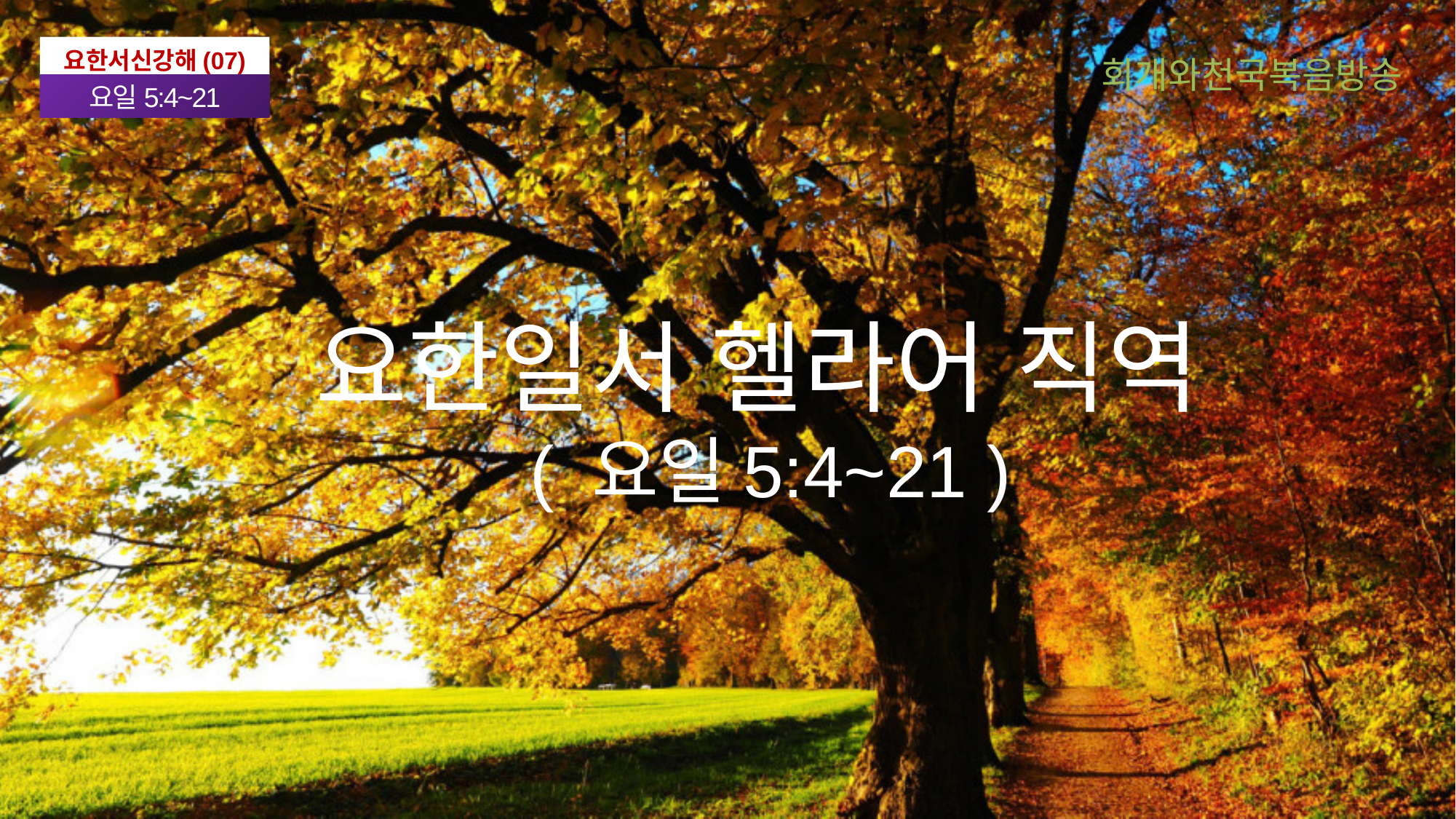

요한서신강해(07)
요일5:4~21

회개와천국복음방송
요한일서 헬라어 직역
( 요일5:4~21 )